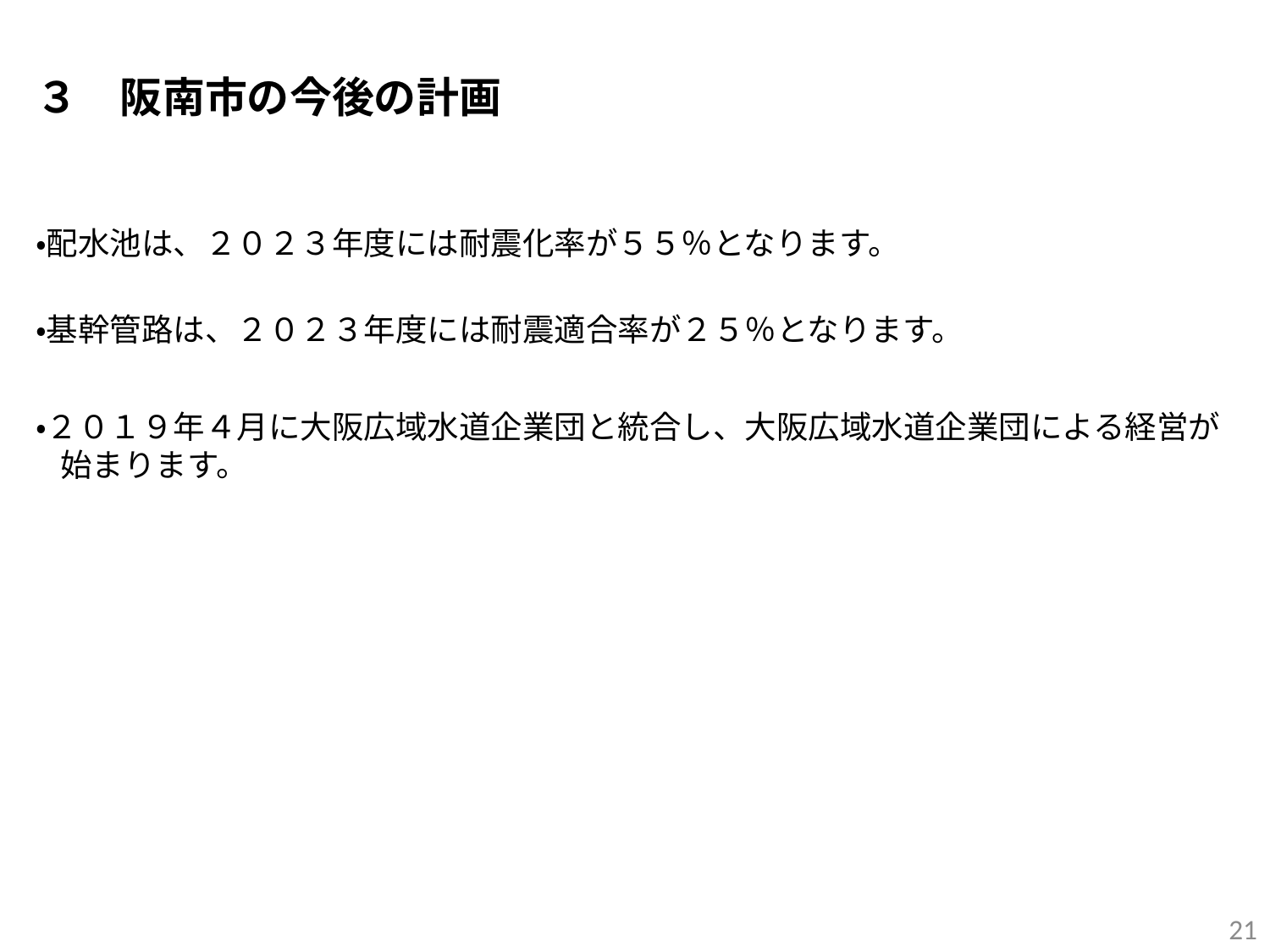

３　阪南市の今後の計画

・配水池は、２０２３年度には耐震化率が５５％となります。

・基幹管路は、２０２３年度には耐震適合率が２５％となります。

・２０１９年４月に大阪広域水道企業団と統合し、大阪広域水道企業団による経営が始まります。

21